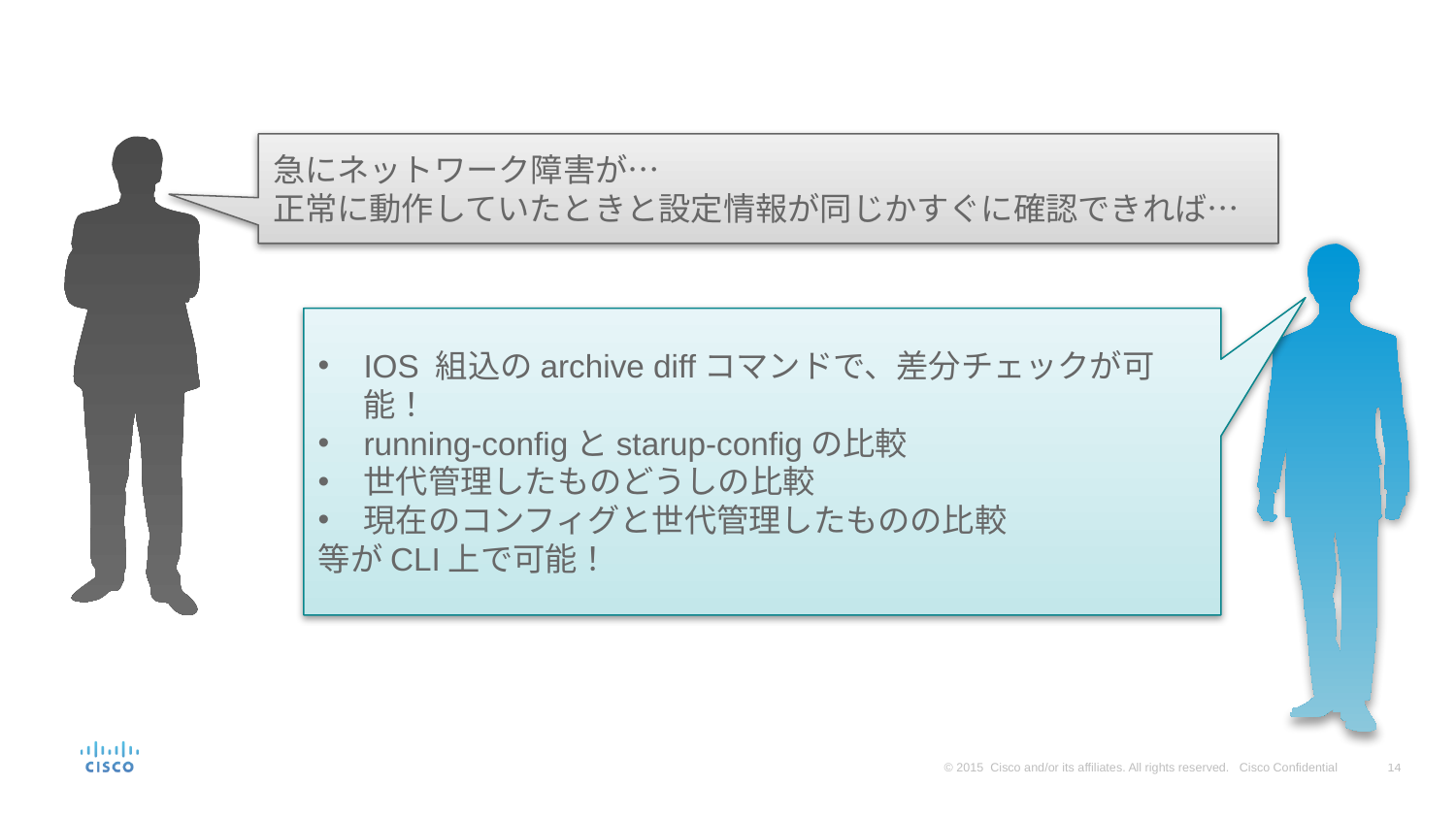

急にネットワーク障害が…
正常に動作していたときと設定情報が同じかすぐに確認できれば…

IOS 組込のarchive diffコマンドで、差分チェックが可能！
running-configとstarup-configの比較
世代管理したものどうしの比較
現在のコンフィグと世代管理したものの比較
等がCLI上で可能！